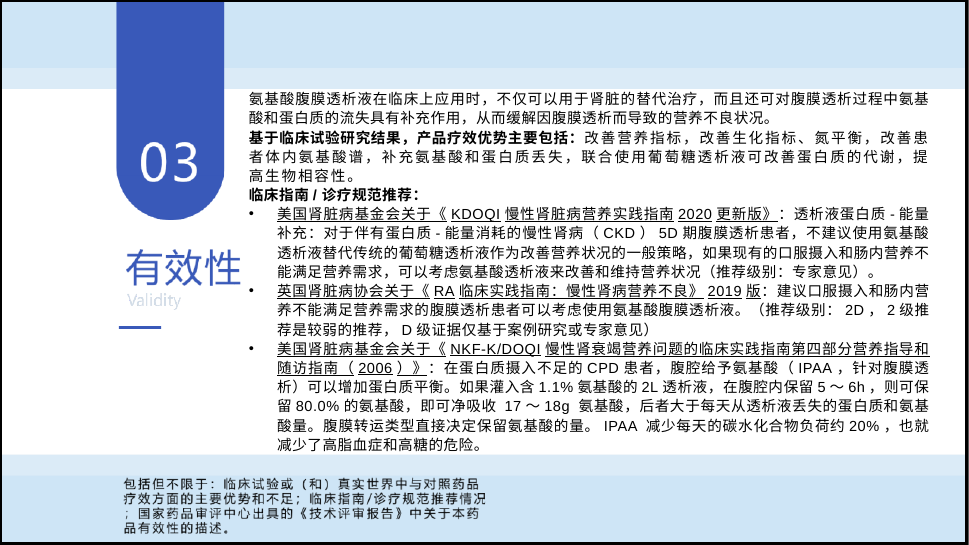

氨基酸腹膜透析液在临床上应用时，不仅可以用于肾脏的替代治疗，而且还可对腹膜透析过程中氨基酸和蛋白质的流失具有补充作用，从而缓解因腹膜透析而导致的营养不良状况。
基于临床试验研究结果，产品疗效优势主要包括：改善营养指标，改善生化指标、氮平衡，改善患者体内氨基酸谱，补充氨基酸和蛋白质丢失，联合使用葡萄糖透析液可改善蛋白质的代谢，提高生物相容性。
临床指南/诊疗规范推荐：
美国肾脏病基金会关于《KDOQI慢性肾脏病营养实践指南2020更新版》：透析液蛋白质-能量补充：对于伴有蛋白质-能量消耗的慢性肾病（CKD）5D期腹膜透析患者，不建议使用氨基酸透析液替代传统的葡萄糖透析液作为改善营养状况的一般策略，如果现有的口服摄入和肠内营养不能满足营养需求，可以考虑氨基酸透析液来改善和维持营养状况（推荐级别：专家意见）。
英国肾脏病协会关于《RA临床实践指南：慢性肾病营养不良》2019版：建议口服摄入和肠内营养不能满足营养需求的腹膜透析患者可以考虑使用氨基酸腹膜透析液。（推荐级别：2D，2级推荐是较弱的推荐，D级证据仅基于案例研究或专家意见）
美国肾脏病基金会关于《NKF-K/DOQI慢性肾衰竭营养问题的临床实践指南第四部分营养指导和随访指南（2006）》：在蛋白质摄入不足的CPD患者，腹腔给予氨基酸（IPAA，针对腹膜透析）可以增加蛋白质平衡。如果灌入含1.1%氨基酸的2L透析液，在腹腔内保留5～6h，则可保留80.0%的氨基酸，即可净吸收 17～18g 氨基酸，后者大于每天从透析液丢失的蛋白质和氨基酸量。腹膜转运类型直接决定保留氨基酸的量。IPAA 减少每天的碳水化合物负荷约20%，也就减少了高脂血症和高糖的危险。